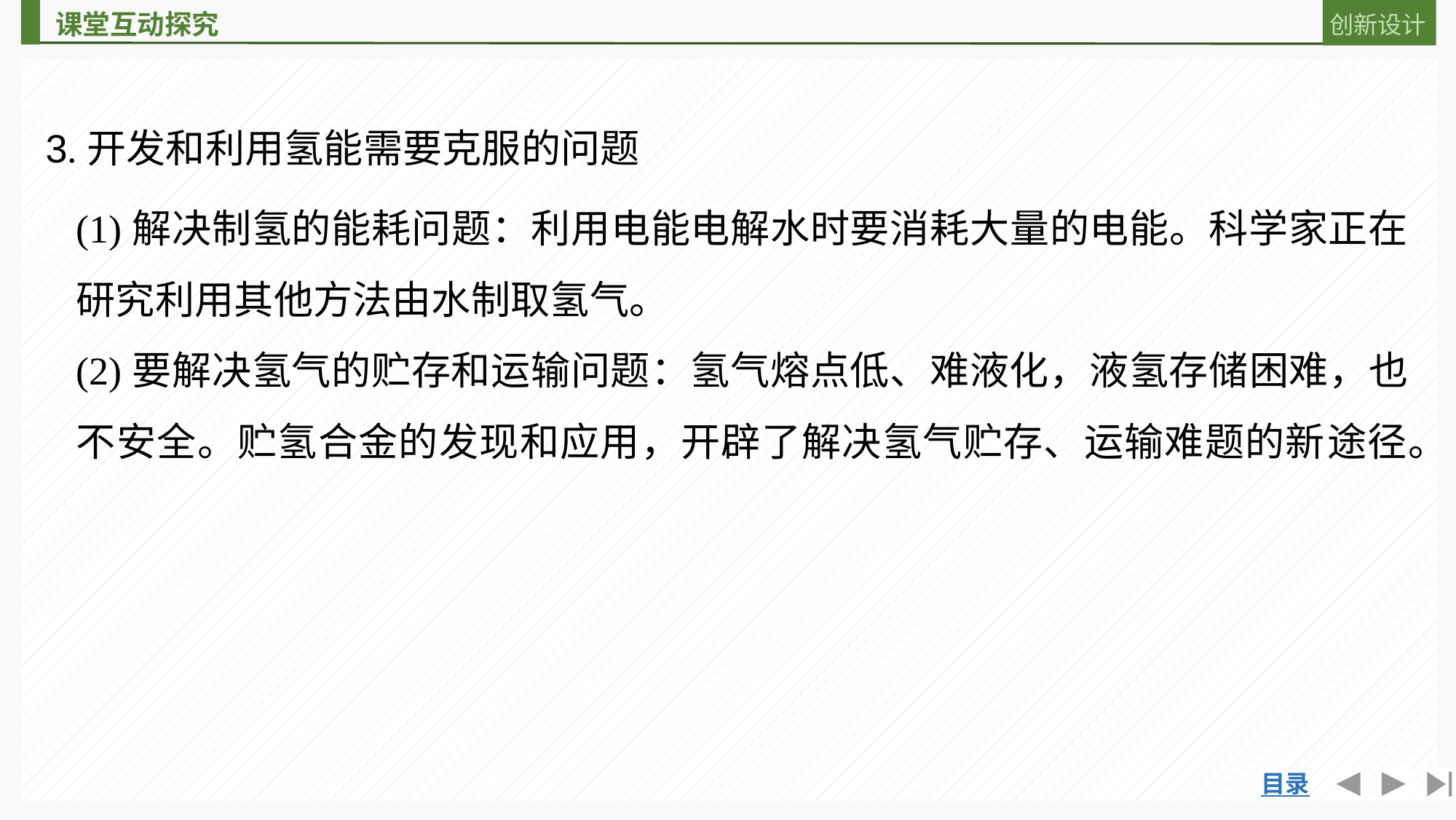

3.开发和利用氢能需要克服的问题
(1)解决制氢的能耗问题：利用电能电解水时要消耗大量的电能。科学家正在研究利用其他方法由水制取氢气。
(2)要解决氢气的贮存和运输问题：氢气熔点低、难液化，液氢存储困难，也不安全。贮氢合金的发现和应用，开辟了解决氢气贮存、运输难题的新途径。